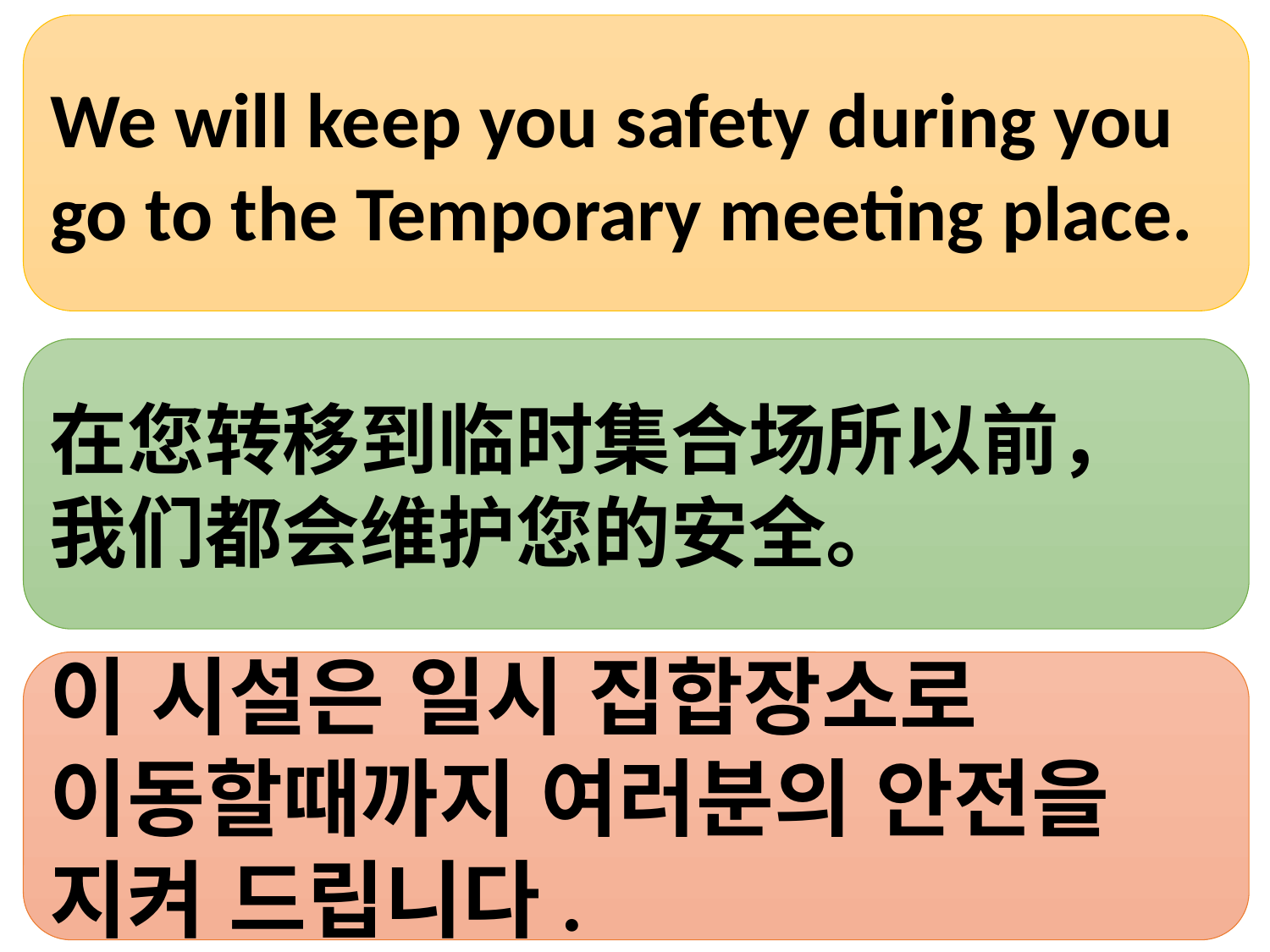

We will keep you safety during you go to the Temporary meeting place.
在您转移到临时集合场所以前，
我们都会维护您的安全。
이 시설은 일시 집합장소로 이동할때까지 여러분의 안전을 지켜 드립니다.